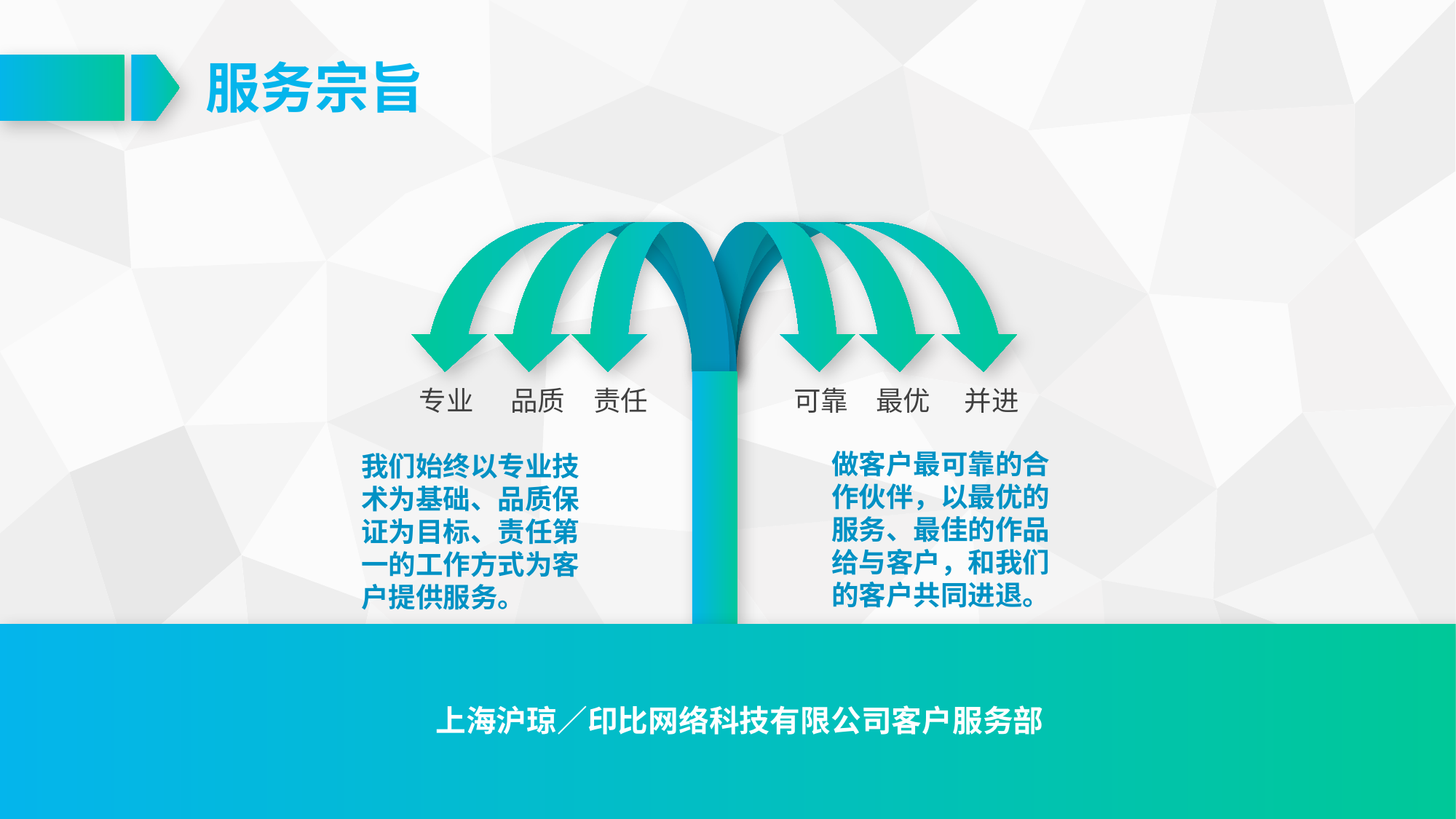

服务宗旨

专业
品质
责任
可靠
最优
并进
做客户最可靠的合作伙伴，以最优的服务、最佳的作品给与客户，和我们的客户共同进退。
我们始终以专业技术为基础、品质保证为目标、责任第一的工作方式为客户提供服务。

上海沪琼／印比网络科技有限公司客户服务部